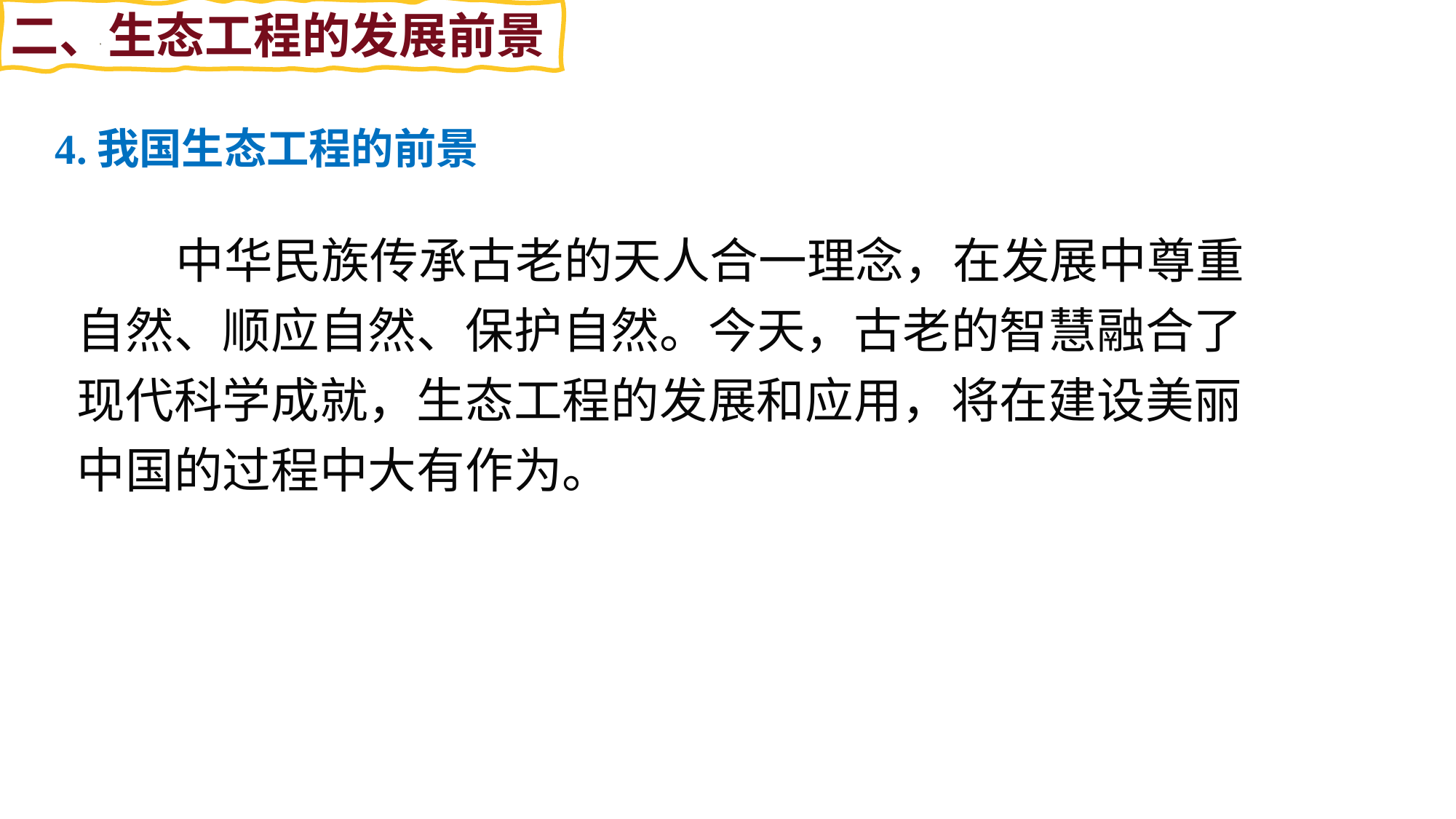

二、生态工程的发展前景
4.我国生态工程的前景
        中华民族传承古老的天人合一理念，在发展中尊重自然、顺应自然、保护自然。今天，古老的智慧融合了现代科学成就，生态工程的发展和应用，将在建设美丽中国的过程中大有作为。